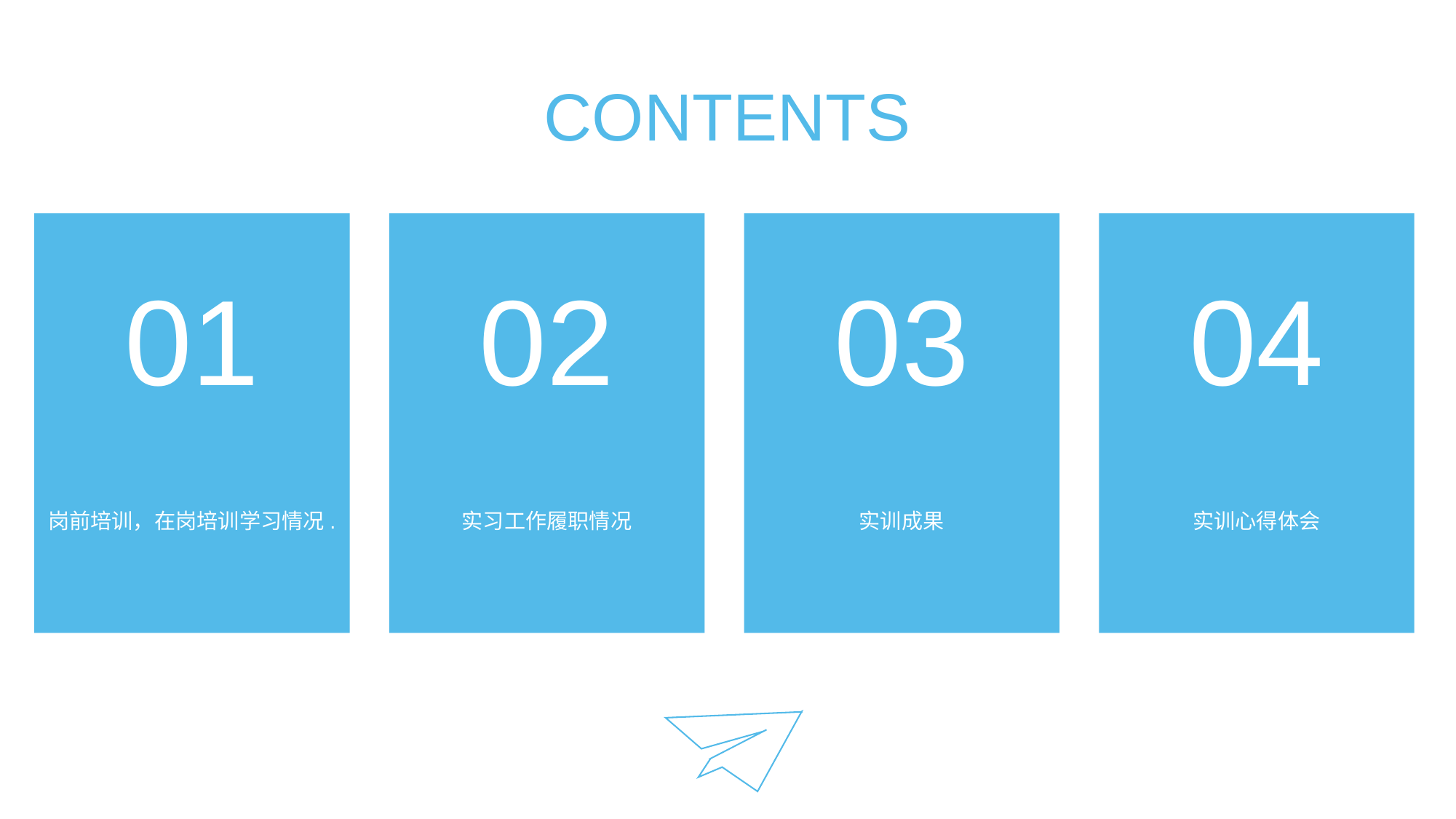

CONTENTS

01

岗前培训，在岗培训学习情况.
04

实训心得体会
02

实习工作履职情况
03

实训成果